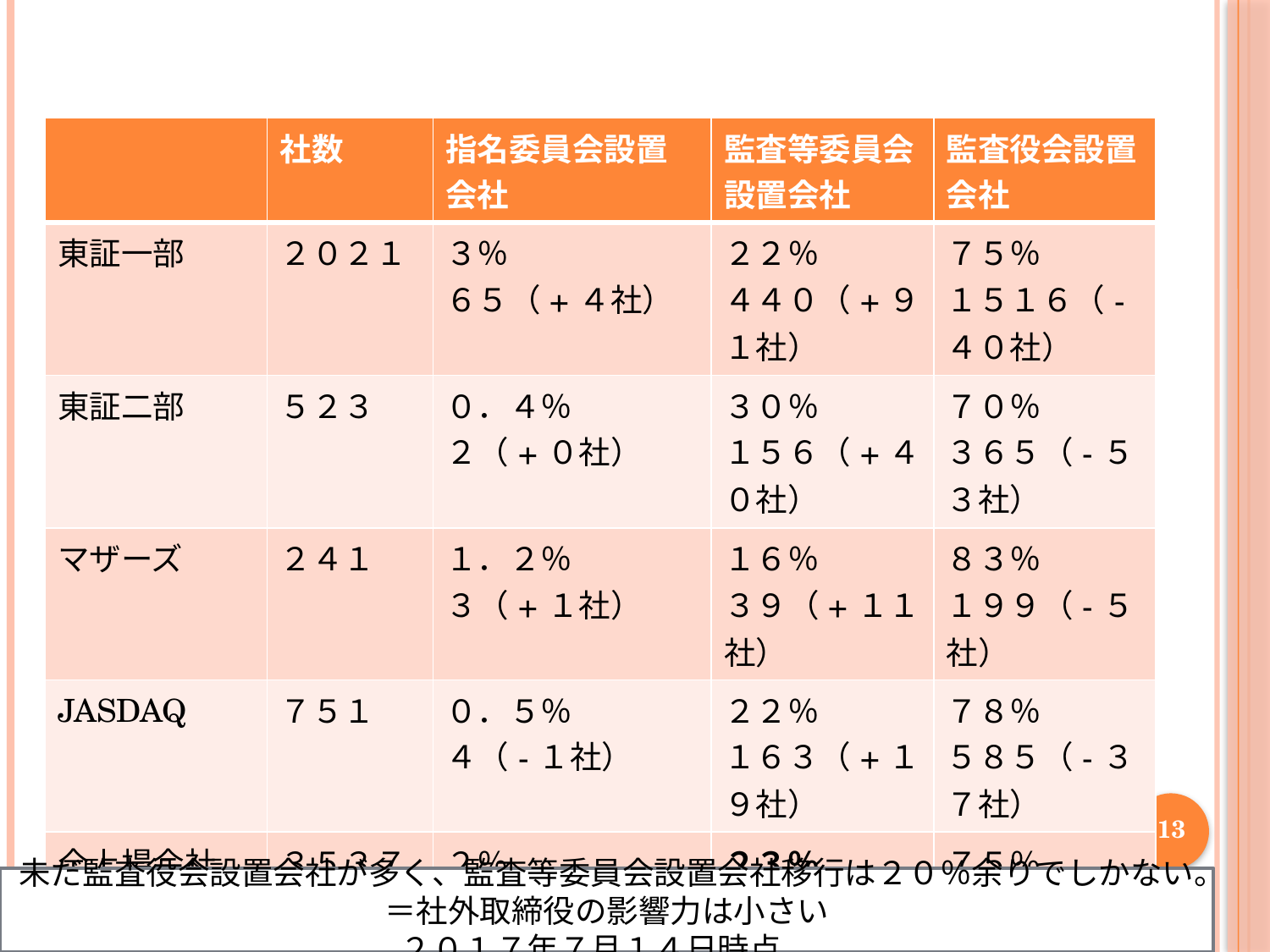

# 会社法上の機関設計の選択
|  | 社数 | 指名委員会設置会社 | 監査等委員会設置会社 | 監査役会設置会社 |
| --- | --- | --- | --- | --- |
| 東証一部 | ２０２１ | ３％ ６５（+４社） | ２２％ ４４０（+９１社） | ７５％ １５１６（-４０社） |
| 東証二部 | ５２３ | ０．４％ ２（+０社） | ３０％ １５６（+４０社） | ７０％ ３６５（-５３社） |
| マザーズ | ２４１ | １．２％ ３（+１社） | １６％ ３９（+１１社） | ８３％ １９９（-５社） |
| JASDAQ | ７５１ | ０．５％ ４（-１社） | ２２％ １６３（+１９社） | ７８％ ５８５（-３７社） |
| 全上場会社 | ３５３７ | ２％ ７４（+４社） | ２３％ ７９８（+１６１社） | ７５％ ２６６５（-１３５社） |
| JPX日経４００ | ３９８ | ９％ ３５（+５社） | １５％ ５８（+７社） | ７７％ ３０５（-１４社） |
13
未だ監査役会設置会社が多く、監査等委員会設置会社移行は２０％余りでしかない。＝社外取締役の影響力は小さい
２０１７年７月１４日時点